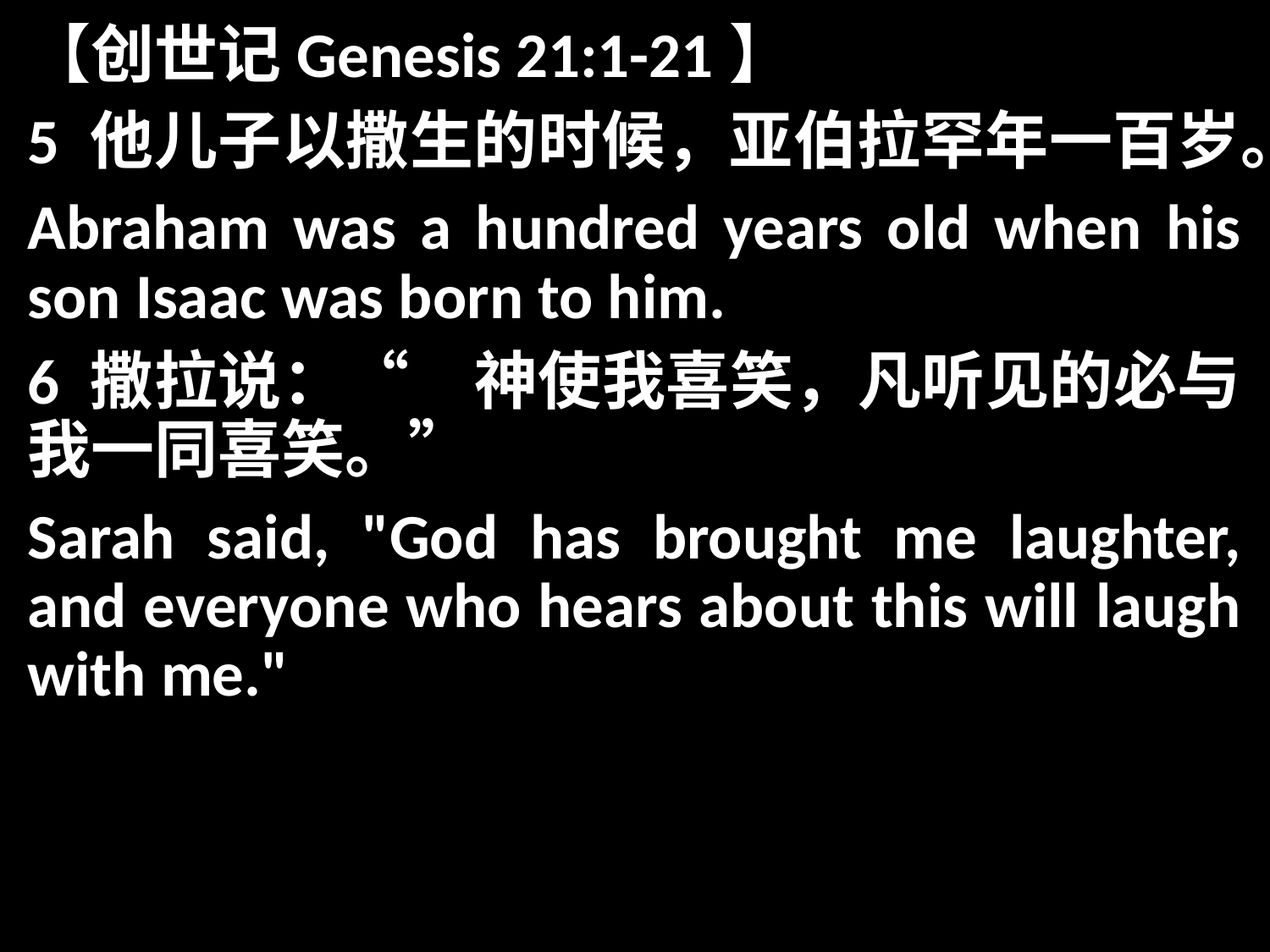

【创世记Genesis 21:1-21】
5 他儿子以撒生的时候，亚伯拉罕年一百岁。
Abraham was a hundred years old when his son Isaac was born to him.
6 撒拉说：“　神使我喜笑，凡听见的必与我一同喜笑。”
Sarah said, "God has brought me laughter, and everyone who hears about this will laugh with me."